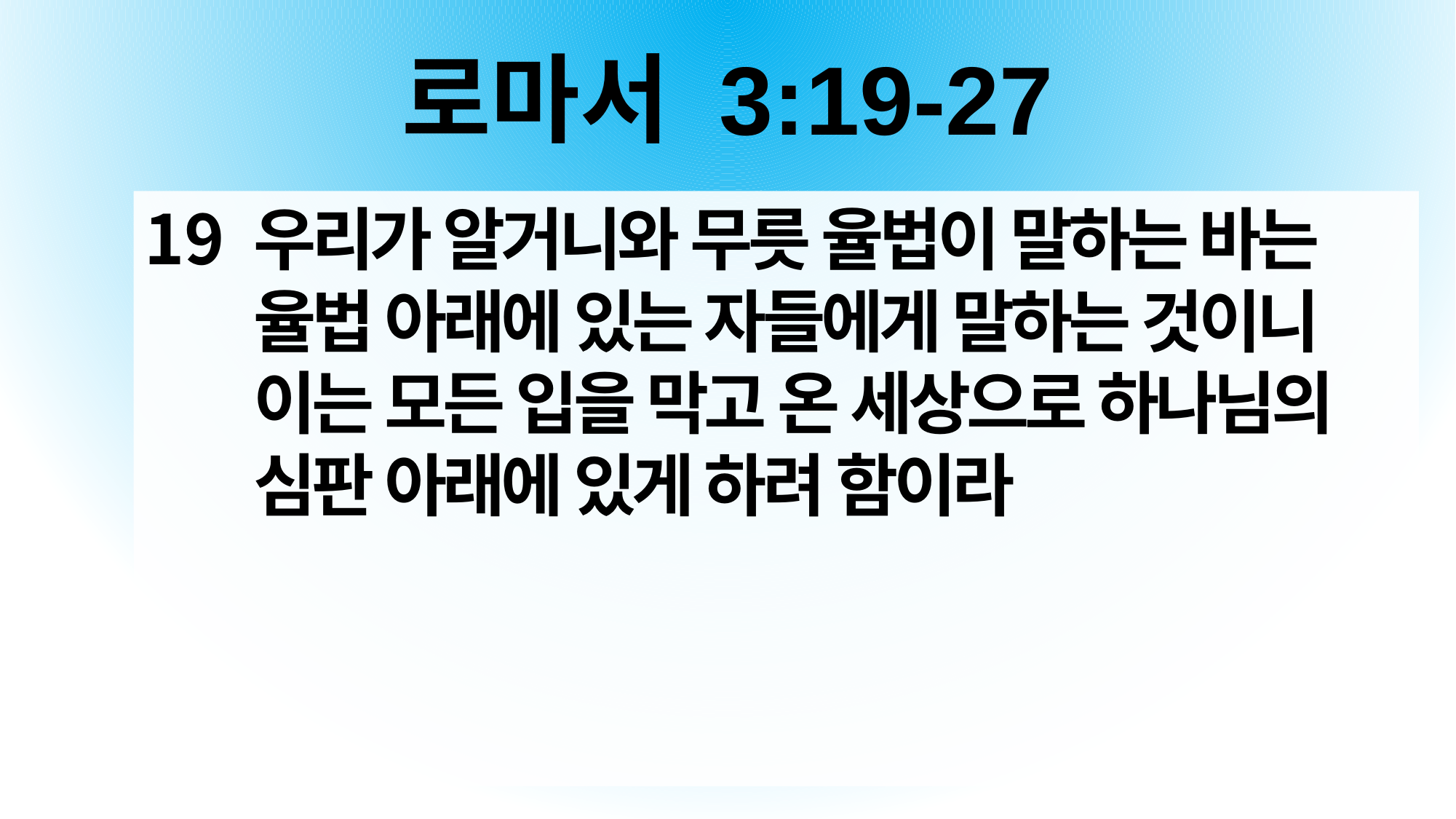

# 로마서 3:19-27
우리가 알거니와 무릇 율법이 말하는 바는 율법 아래에 있는 자들에게 말하는 것이니 이는 모든 입을 막고 온 세상으로 하나님의 심판 아래에 있게 하려 함이라